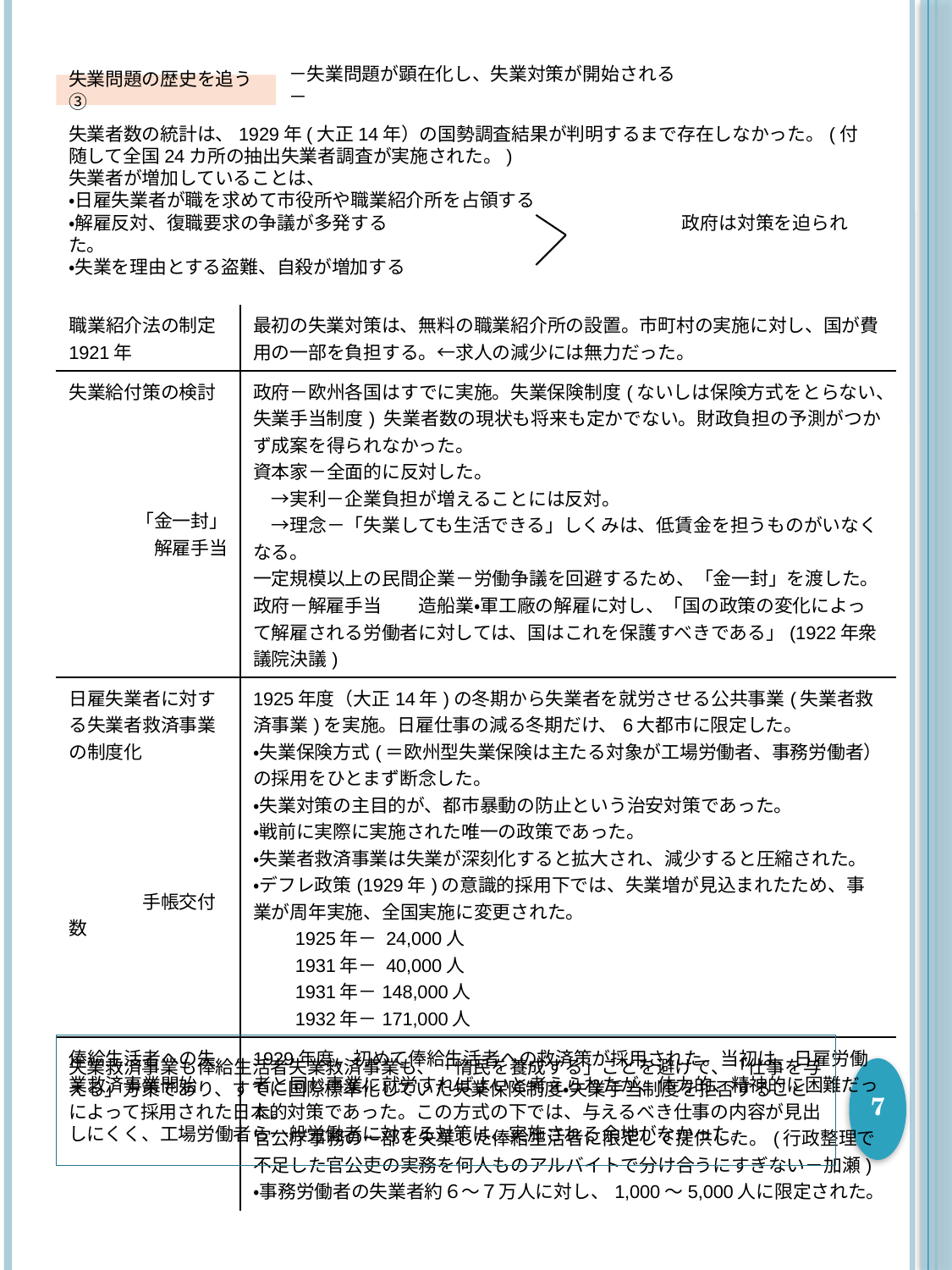

－失業問題が顕在化し、失業対策が開始される－
失業問題の歴史を追う③
失業者数の統計は、1929年(大正14年）の国勢調査結果が判明するまで存在しなかった。(付随して全国24カ所の抽出失業者調査が実施された。)
失業者が増加していることは、
・日雇失業者が職を求めて市役所や職業紹介所を占領する
・解雇反対、復職要求の争議が多発する　　　　　　　　　　　　　　　　政府は対策を迫られた。
・失業を理由とする盗難、自殺が増加する
| 職業紹介法の制定 1921年 | 最初の失業対策は、無料の職業紹介所の設置。市町村の実施に対し、国が費用の一部を負担する。←求人の減少には無力だった。 |
| --- | --- |
| 失業給付策の検討 「金一封」 解雇手当 | 政府－欧州各国はすでに実施。失業保険制度(ないしは保険方式をとらない、失業手当制度) 失業者数の現状も将来も定かでない。財政負担の予測がつかず成案を得られなかった。 資本家－全面的に反対した。 　→実利－企業負担が増えることには反対。 　→理念－「失業しても生活できる」しくみは、低賃金を担うものがいなくなる。 一定規模以上の民間企業－労働争議を回避するため、「金一封」を渡した。 政府－解雇手当　　造船業・軍工廠の解雇に対し、「国の政策の変化によって解雇される労働者に対しては、国はこれを保護すべきである」(1922年衆議院決議) |
| 日雇失業者に対する失業者救済事業の制度化 　　　　手帳交付数 | 1925年度（大正14年)の冬期から失業者を就労させる公共事業(失業者救済事業)を実施。日雇仕事の減る冬期だけ、6大都市に限定した。 ・失業保険方式(＝欧州型失業保険は主たる対象が工場労働者、事務労働者）の採用をひとまず断念した。 ・失業対策の主目的が、都市暴動の防止という治安対策であった。 ・戦前に実際に実施された唯一の政策であった。 ・失業者救済事業は失業が深刻化すると拡大され、減少すると圧縮された。 ・デフレ政策(1929年)の意識的採用下では、失業増が見込まれたため、事業が周年実施、全国実施に変更された。 　　1925年－ 24,000人 　　1931年－ 40,000人 　　1931年－148,000人 　　1932年－171,000人 |
| 俸給生活者への失業救済事業開始 | 1929年度、初めて俸給生活者への救済策が採用された。当初は、日雇労働者と同じ事業に就労すればよいと考えられたが、体力的、精神的に困難だった。 官公庁事務の一部を失業した俸給生活者に限定して提供した。(行政整理で不足した官公吏の実務を何人ものアルバイトで分け合うにすぎない－加瀬) ・事務労働者の失業者約６～７万人に対し、1,000～5,000人に限定された。 |
失業救済事業も俸給生活者失業救済事業も、「惰民を養成する」ことを避けて、「仕事を与える」方策であり、すでに国際標準化していた失業保険制度・失業手当制度を拒否することによって採用された日本的対策であった。この方式の下では、与えるべき仕事の内容が見出しにくく、工場労働者ら一般労働者に対する対策は、実施される余地がなかった。
7